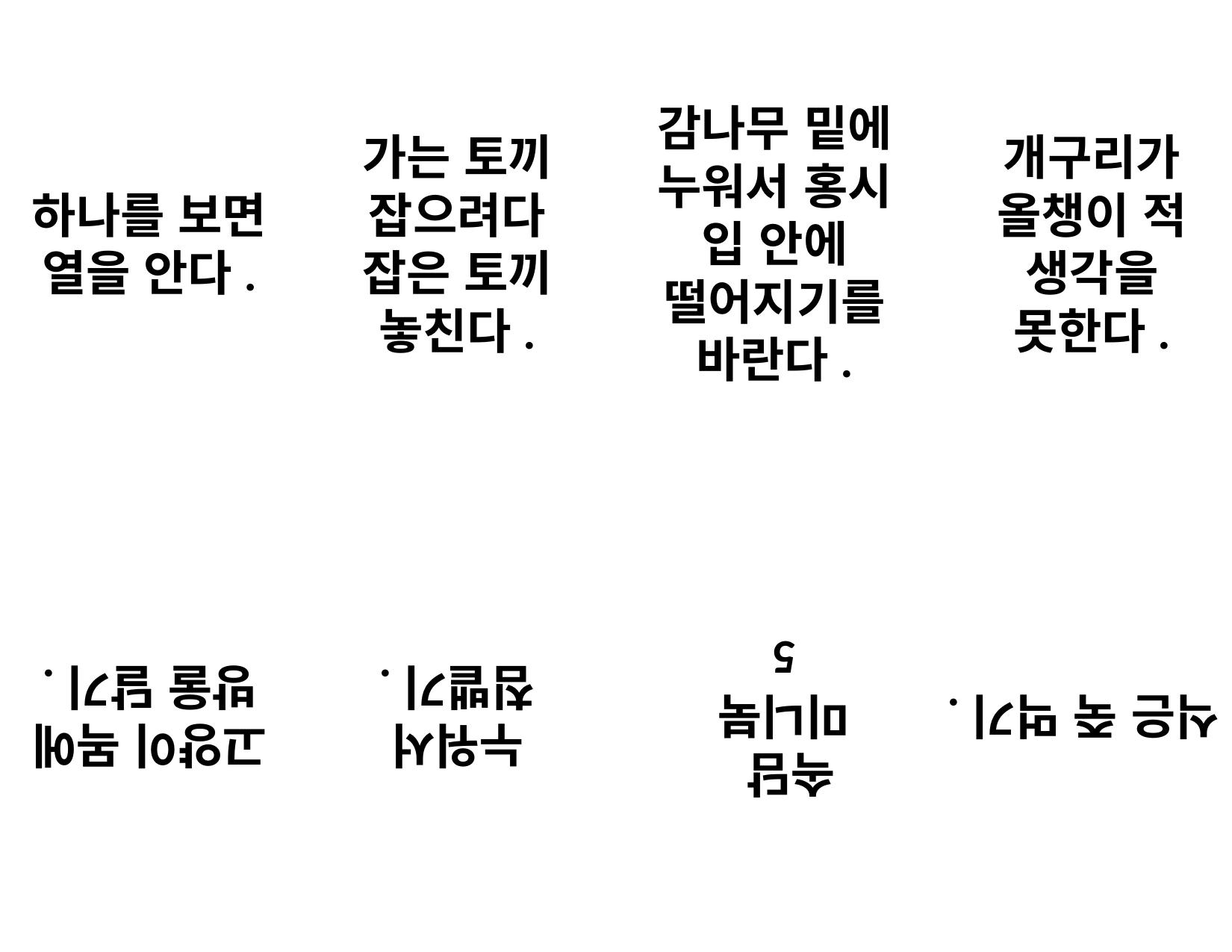

하나를 보면 열을 안다.
가는 토끼 잡으려다 잡은 토끼 놓친다.
감나무 밑에 누워서 홍시 입 안에 떨어지기를 바란다.
개구리가 올챙이 적 생각을 못한다.
식은 죽 먹기.
고양이 목에 방울 달기.
누워서 침뱉기.
속담
미니북
5